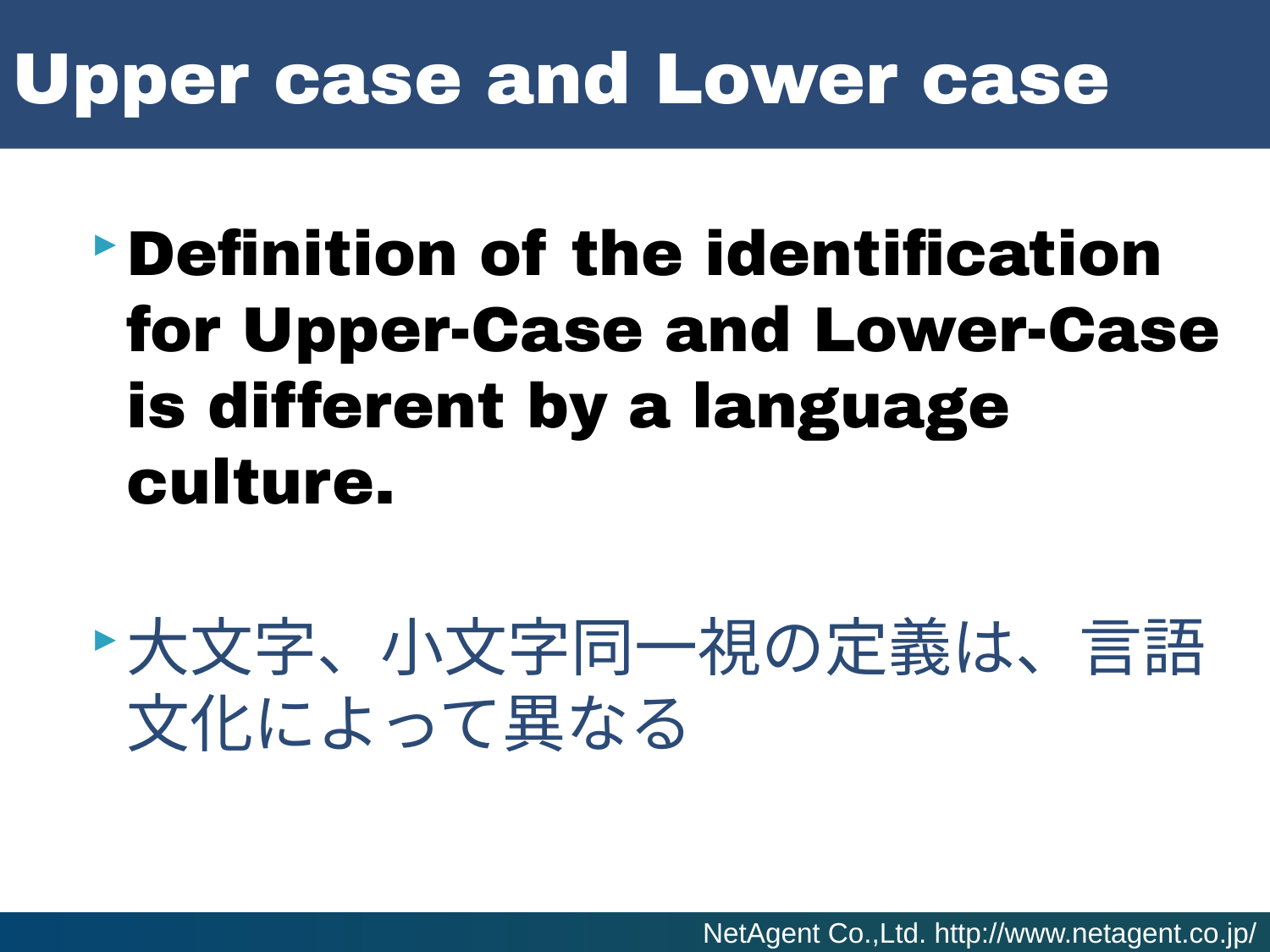

# Upper case and Lower case
Definition of the identification for Upper-Case and Lower-Case is different by a language culture.

大文字、小文字同一視の定義は、言語文化によって異なる